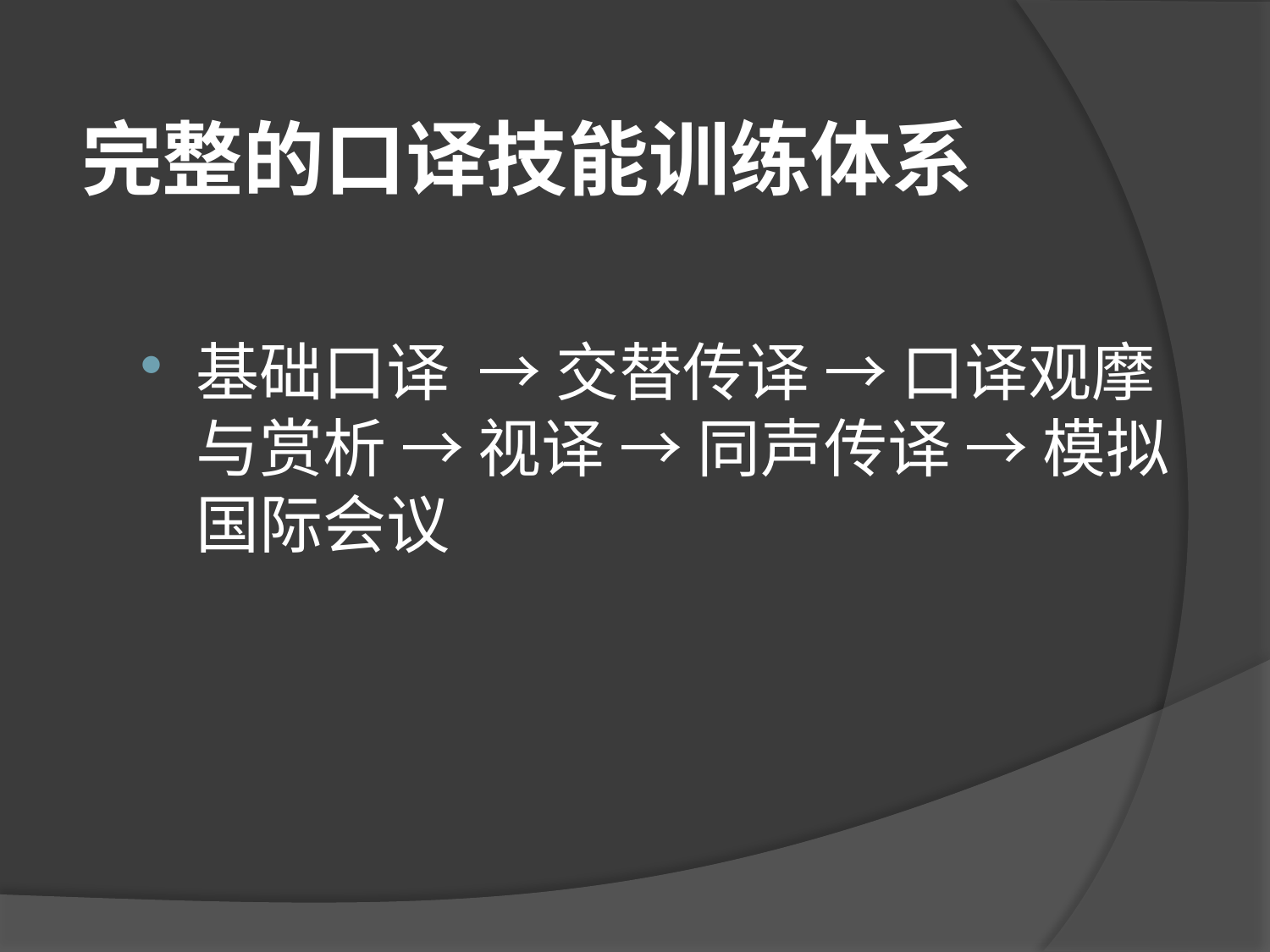

# 完整的口译技能训练体系
基础口译  → 交替传译 → 口译观摩与赏析 → 视译 → 同声传译 → 模拟国际会议